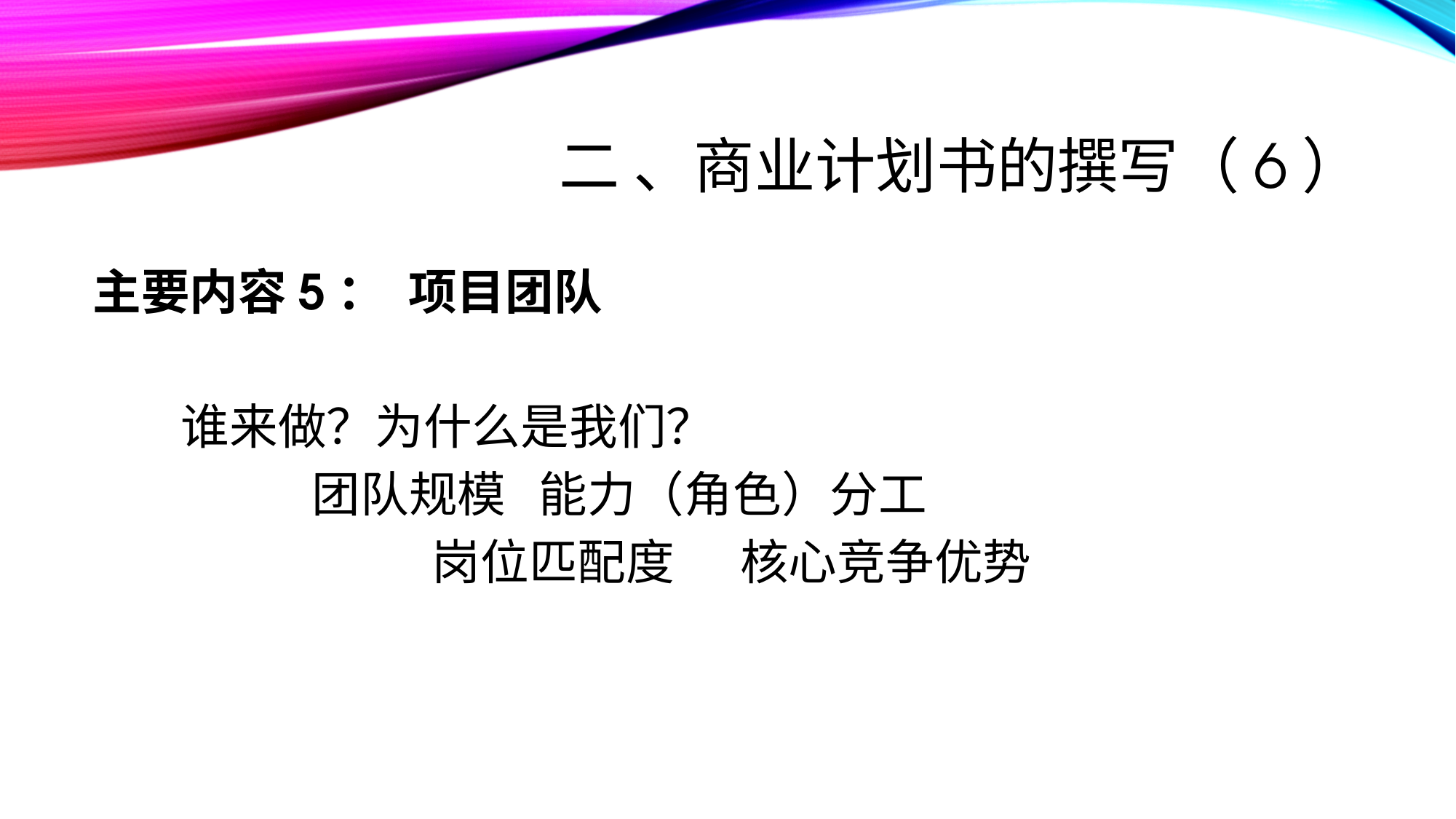

# 二 、商业计划书的撰写（6）
主要内容5：  项目团队

       谁来做？为什么是我们？
                   团队规模   能力（角色）分工
                              岗位匹配度      核心竞争优势